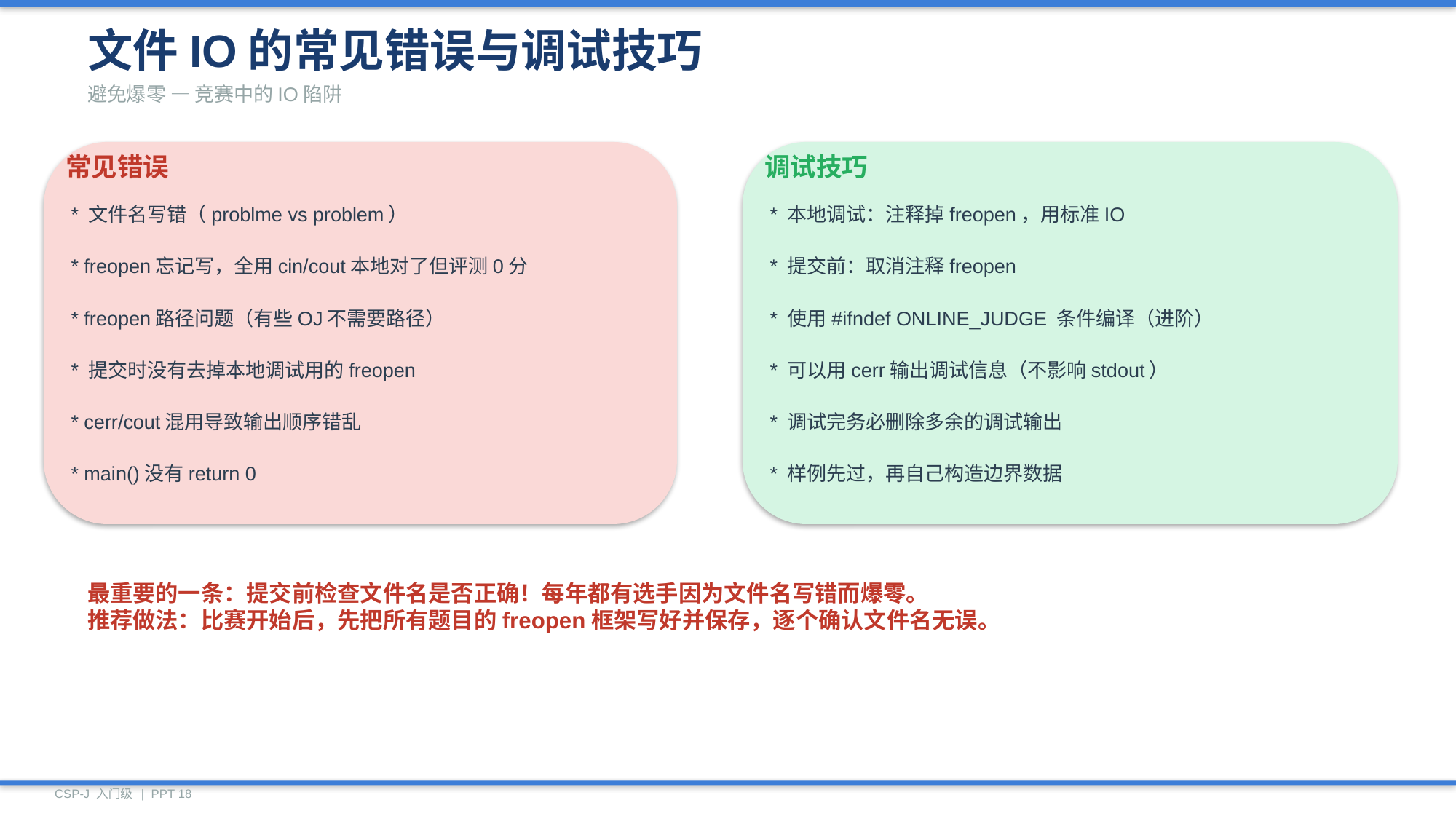

文件IO的常见错误与调试技巧
避免爆零 — 竞赛中的IO陷阱

常见错误
调试技巧
* 文件名写错（problme vs problem）
* 本地调试：注释掉freopen，用标准IO
* freopen忘记写，全用cin/cout本地对了但评测0分
* 提交前：取消注释freopen
* freopen路径问题（有些OJ不需要路径）
* 使用#ifndef ONLINE_JUDGE 条件编译（进阶）
* 提交时没有去掉本地调试用的freopen
* 可以用cerr输出调试信息（不影响stdout）
* cerr/cout混用导致输出顺序错乱
* 调试完务必删除多余的调试输出
* main()没有return 0
* 样例先过，再自己构造边界数据
最重要的一条：提交前检查文件名是否正确！每年都有选手因为文件名写错而爆零。
推荐做法：比赛开始后，先把所有题目的freopen框架写好并保存，逐个确认文件名无误。

CSP-J 入门级  |  PPT 18